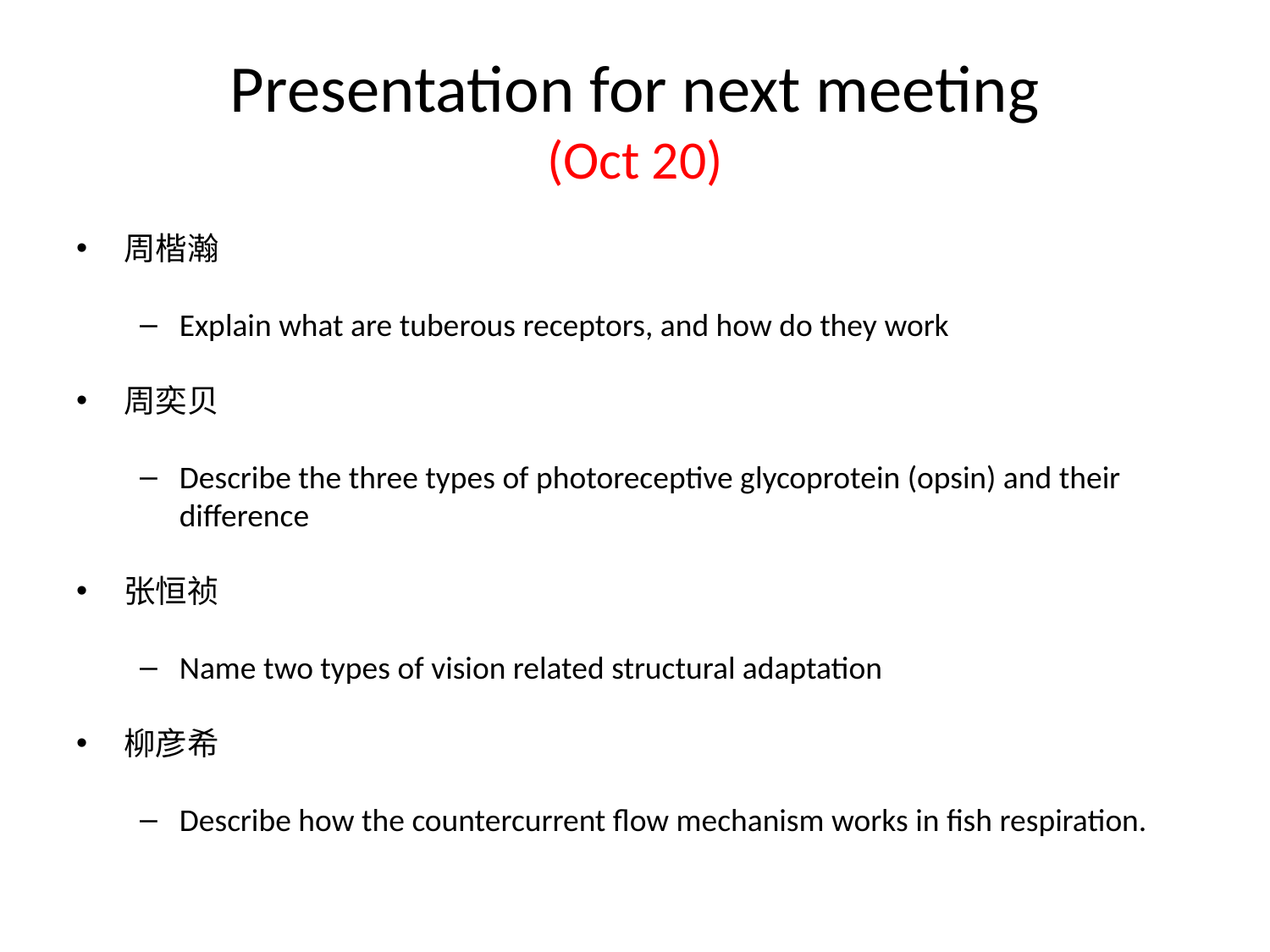

# Presentation for next meeting (Oct 20)
周楷瀚
Explain what are tuberous receptors, and how do they work
周奕贝
Describe the three types of photoreceptive glycoprotein (opsin) and their difference
张恒祯
Name two types of vision related structural adaptation
柳彦希
Describe how the countercurrent flow mechanism works in fish respiration.